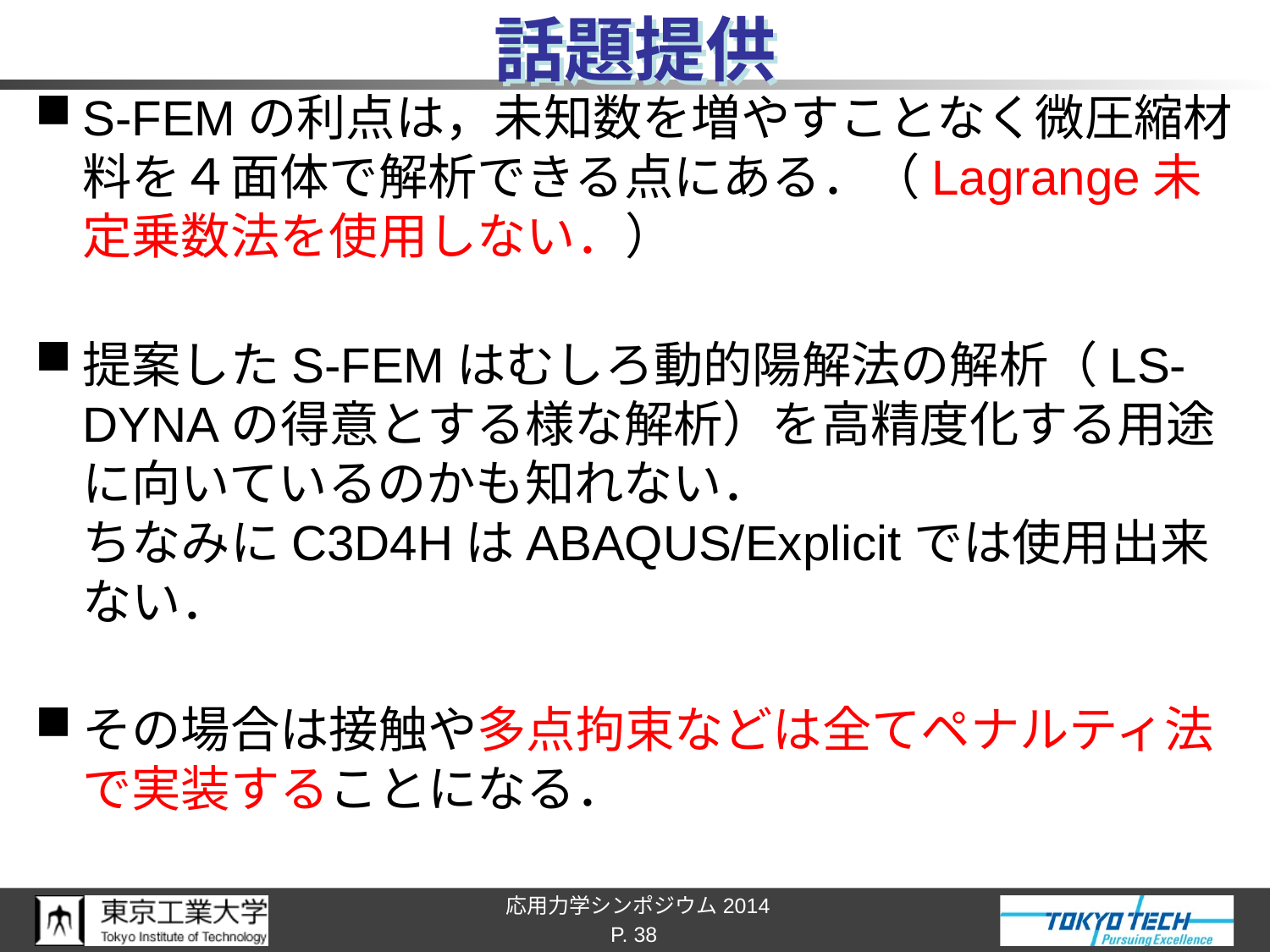

# 話題提供
S-FEMの利点は，未知数を増やすことなく微圧縮材料を４面体で解析できる点にある．（Lagrange未定乗数法を使用しない．）
提案したS-FEMはむしろ動的陽解法の解析（LS-DYNAの得意とする様な解析）を高精度化する用途に向いているのかも知れない．
ちなみにC3D4HはABAQUS/Explicitでは使用出来ない．
その場合は接触や多点拘束などは全てペナルティ法で実装することになる．

P. 38